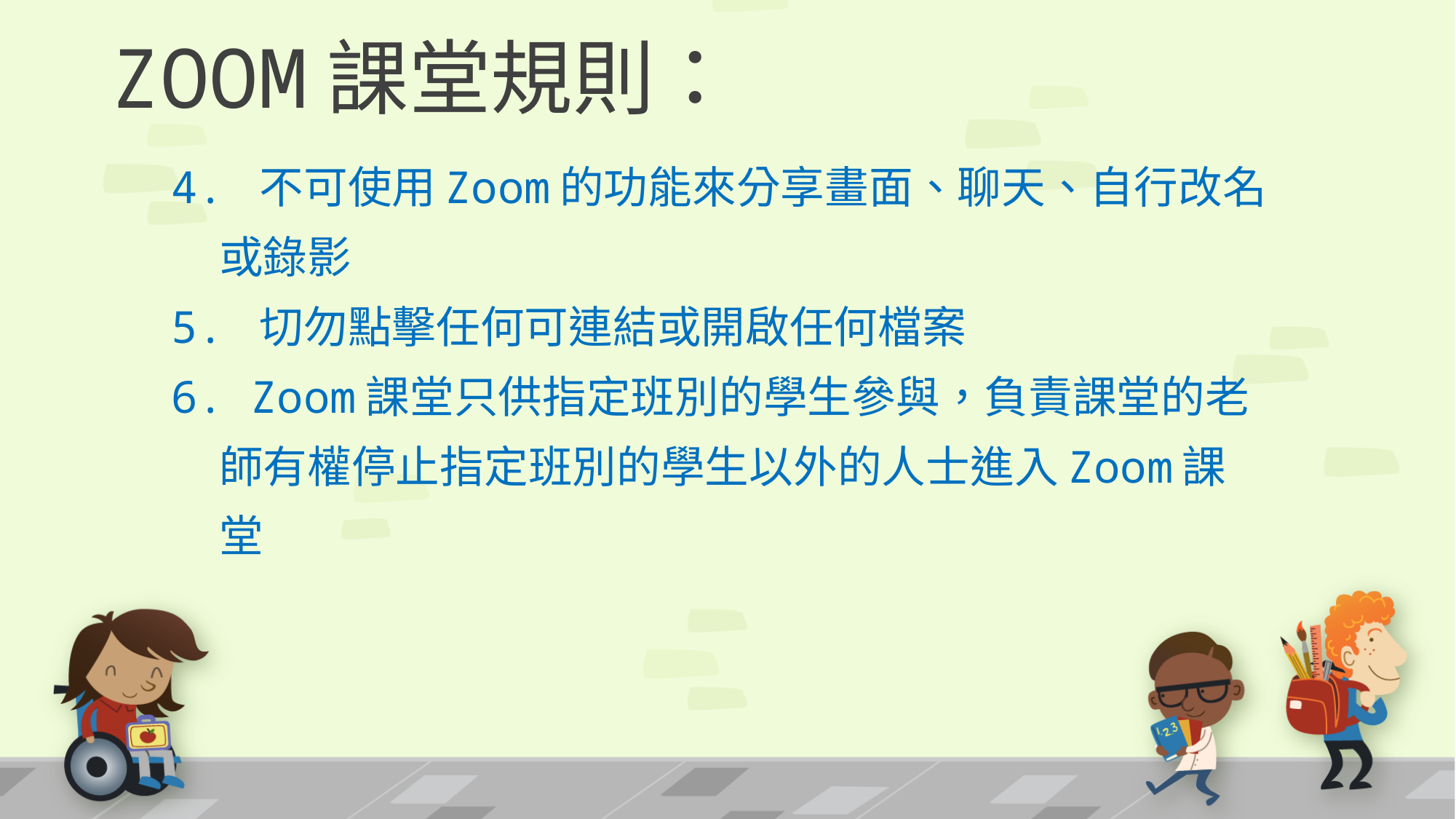

# ZOOM課堂規則：
4. 不可使用Zoom的功能來分享畫面、聊天、自行改名
    或錄影
5. 切勿點擊任何可連結或開啟任何檔案
6. Zoom課堂只供指定班別的學生參與，負責課堂的老
    師有權停止指定班別的學生以外的人士進入Zoom課
    堂